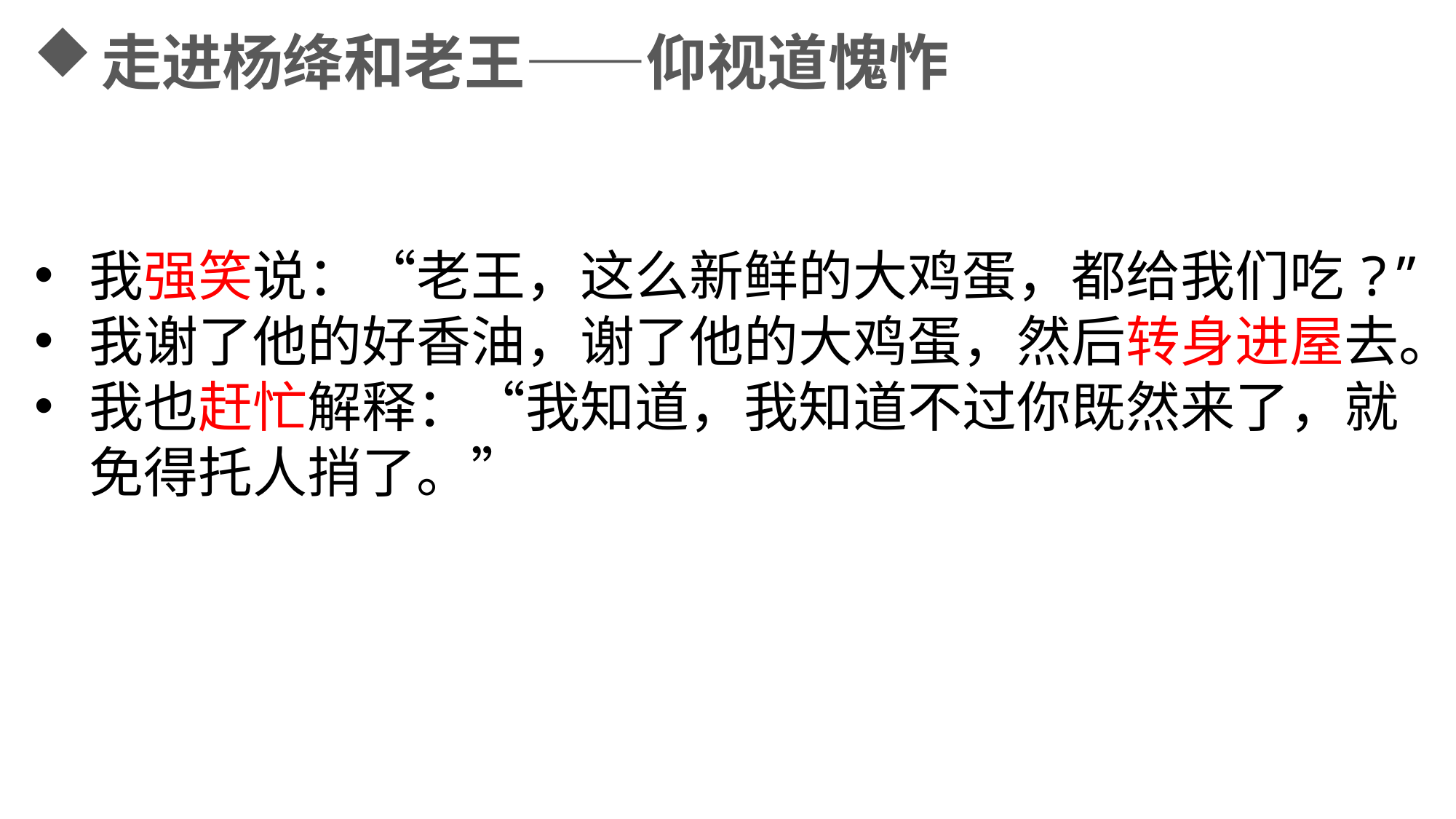

走进杨绛和老王——仰视道愧怍
我强笑说：“老王，这么新鲜的大鸡蛋，都给我们吃?”
我谢了他的好香油，谢了他的大鸡蛋，然后转身进屋去。
我也赶忙解释：“我知道，我知道不过你既然来了，就免得托人捎了。”